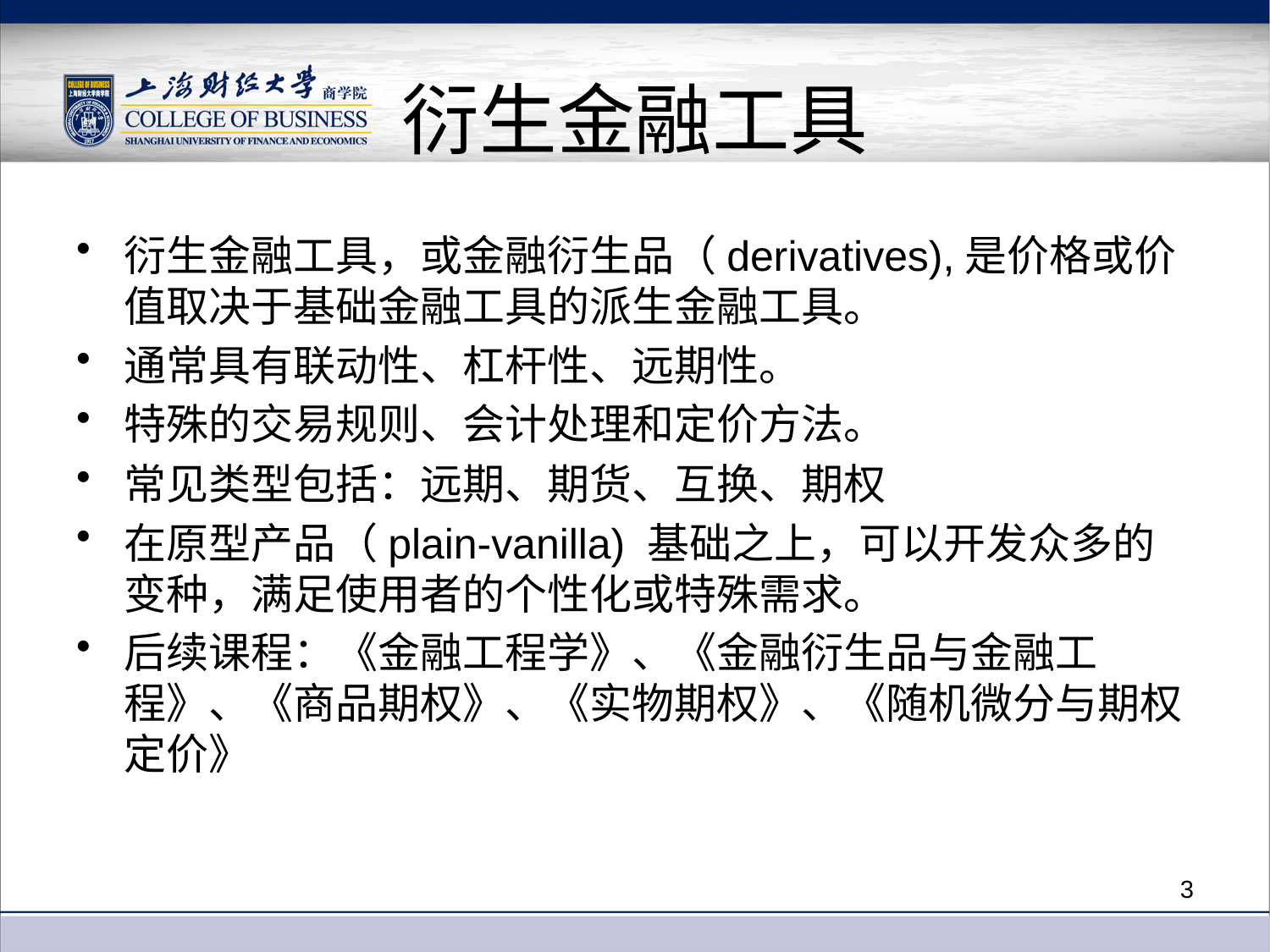

# 衍生金融工具
衍生金融工具，或金融衍生品（derivatives),是价格或价值取决于基础金融工具的派生金融工具。
通常具有联动性、杠杆性、远期性。
特殊的交易规则、会计处理和定价方法。
常见类型包括：远期、期货、互换、期权
在原型产品（plain-vanilla) 基础之上，可以开发众多的变种，满足使用者的个性化或特殊需求。
后续课程：《金融工程学》、《金融衍生品与金融工程》、《商品期权》、《实物期权》、《随机微分与期权定价》
3